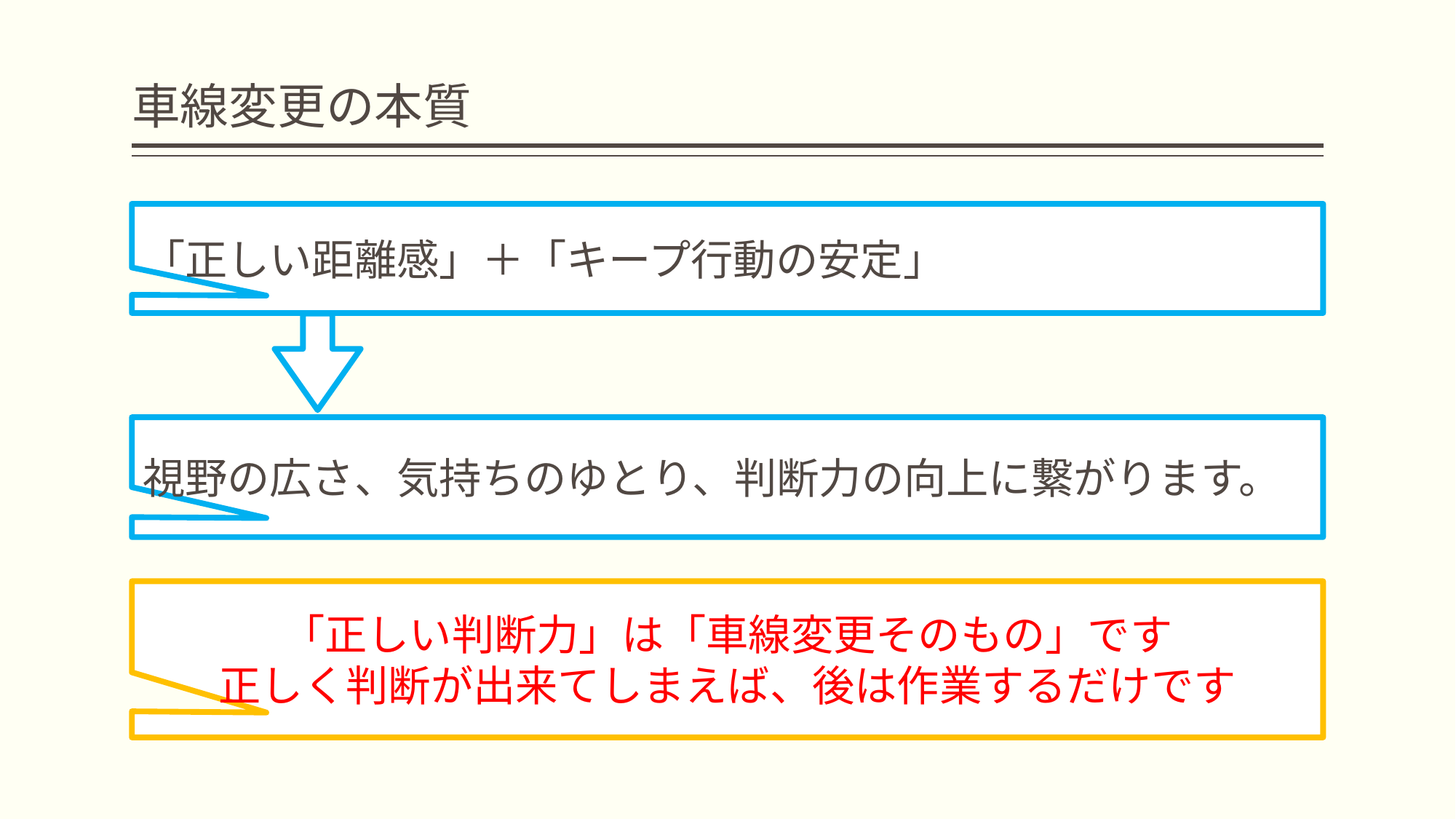

# 車線変更の本質
「正しい距離感」＋「キープ行動の安定」

視野の広さ、気持ちのゆとり、判断力の向上に繋がります。
「正しい判断力」は「車線変更そのもの」です
正しく判断が出来てしまえば、後は作業するだけです